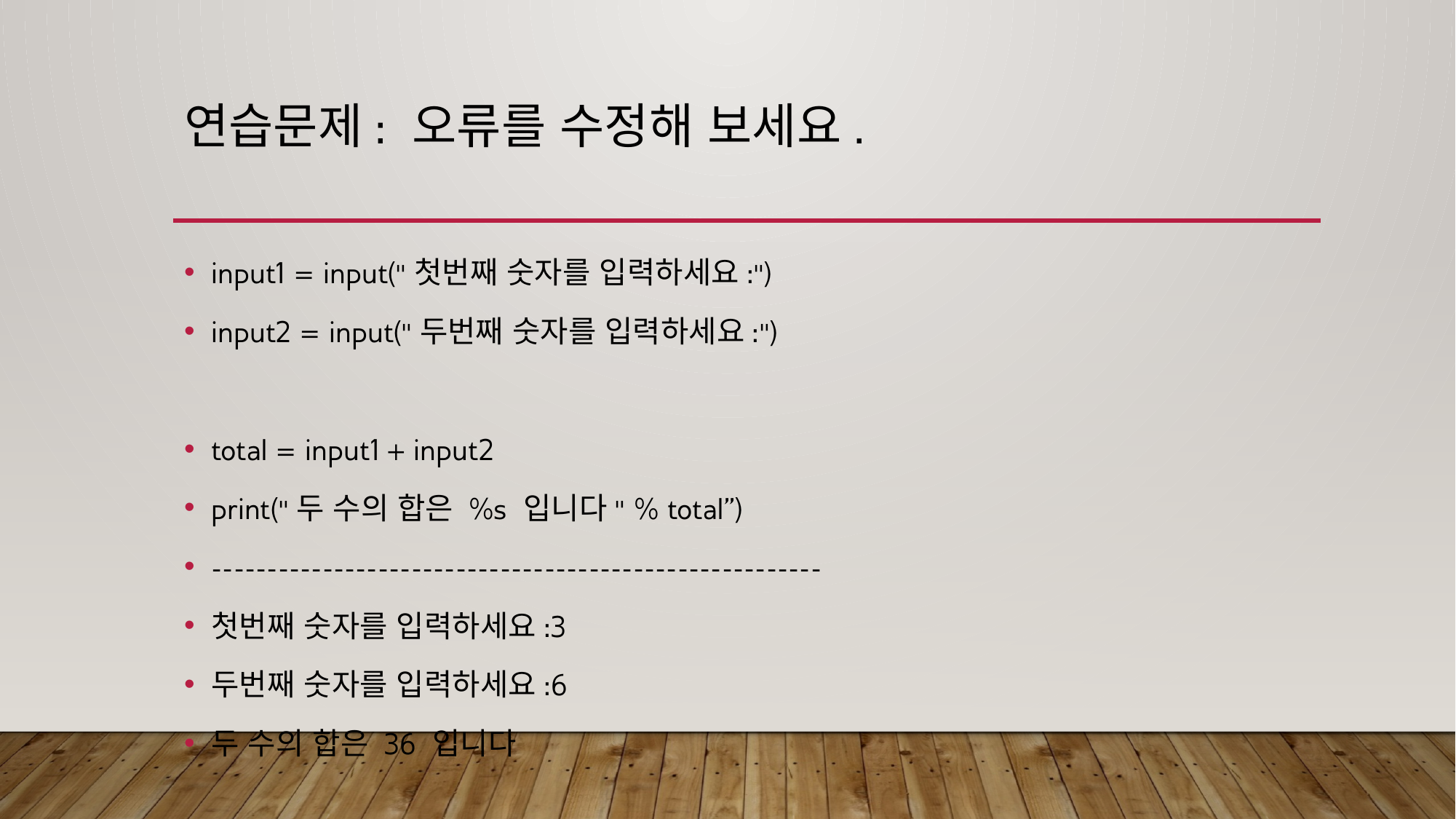

# 연습문제: 오류를 수정해 보세요.
input1 = input("첫번째 숫자를 입력하세요:")
input2 = input("두번째 숫자를 입력하세요:")

total = input1 + input2
print("두 수의 합은 %s 입니다" % total”)
-------------------------------------------------------
첫번째 숫자를 입력하세요:3
두번째 숫자를 입력하세요:6
두 수의 합은 36 입니다